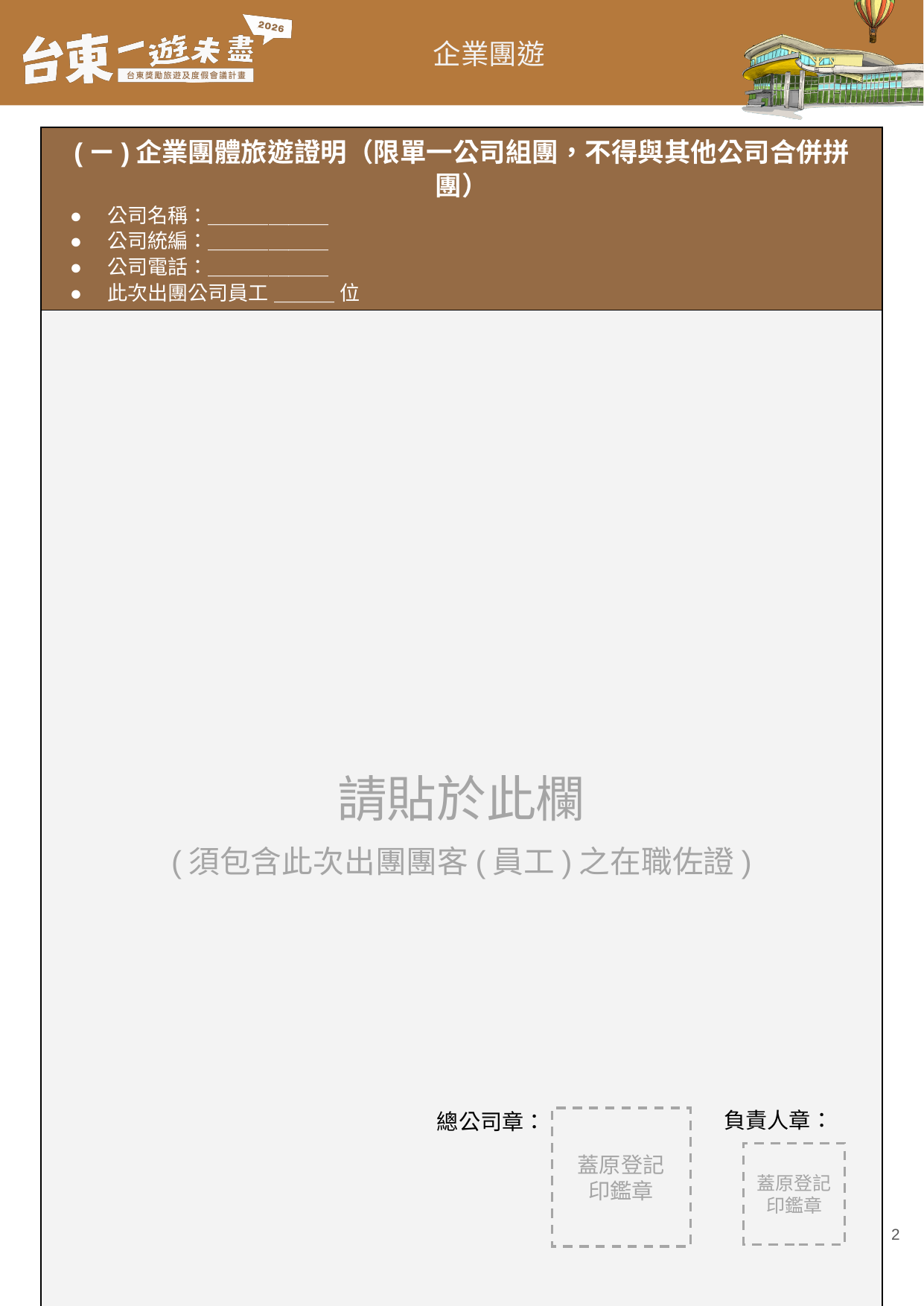

| (ㄧ)企業團體旅遊證明（限單一公司組團，不得與其他公司合併拼團） 公司名稱：＿＿＿＿＿＿ 公司統編：＿＿＿＿＿＿ 公司電話：＿＿＿＿＿＿ 此次出團公司員工 ＿＿＿ 位 |
| --- |
| 請貼於此欄 (須包含此次出團團客(員工)之在職佐證) |
一、符合資格
符合下列情形之一者，認定為單一公司：
旅客皆隸屬同一公司，並可提出在職證明、名片或相關佐證文件。
同一法人統一編號之公司（含總公司及分公司）共同參與。
同一公司不同部門、分處或事業單位共同參與。

二、不符合資格
有下列情形之一者，不得認定為單一公司：
不同統一編號之公司合併報名。
多家公司員工混合組團。
協力廠商、客戶或關係企業員工共同參與。
以公會、協會、社團或福委會名義組團（非單一公司法人），例如：
- 產業公會會員聯合旅遊
- 商業同業公會組團
- 扶輪社、獅子會、青年商會等社團
- 公司福委會或青年商會、企業聯誼性質組織

如本頁面不足，
請於左側複製本投影片
進行新增
負責人章：
總公司章：
蓋原登記
印鑑章
蓋原登記
印鑑章
2